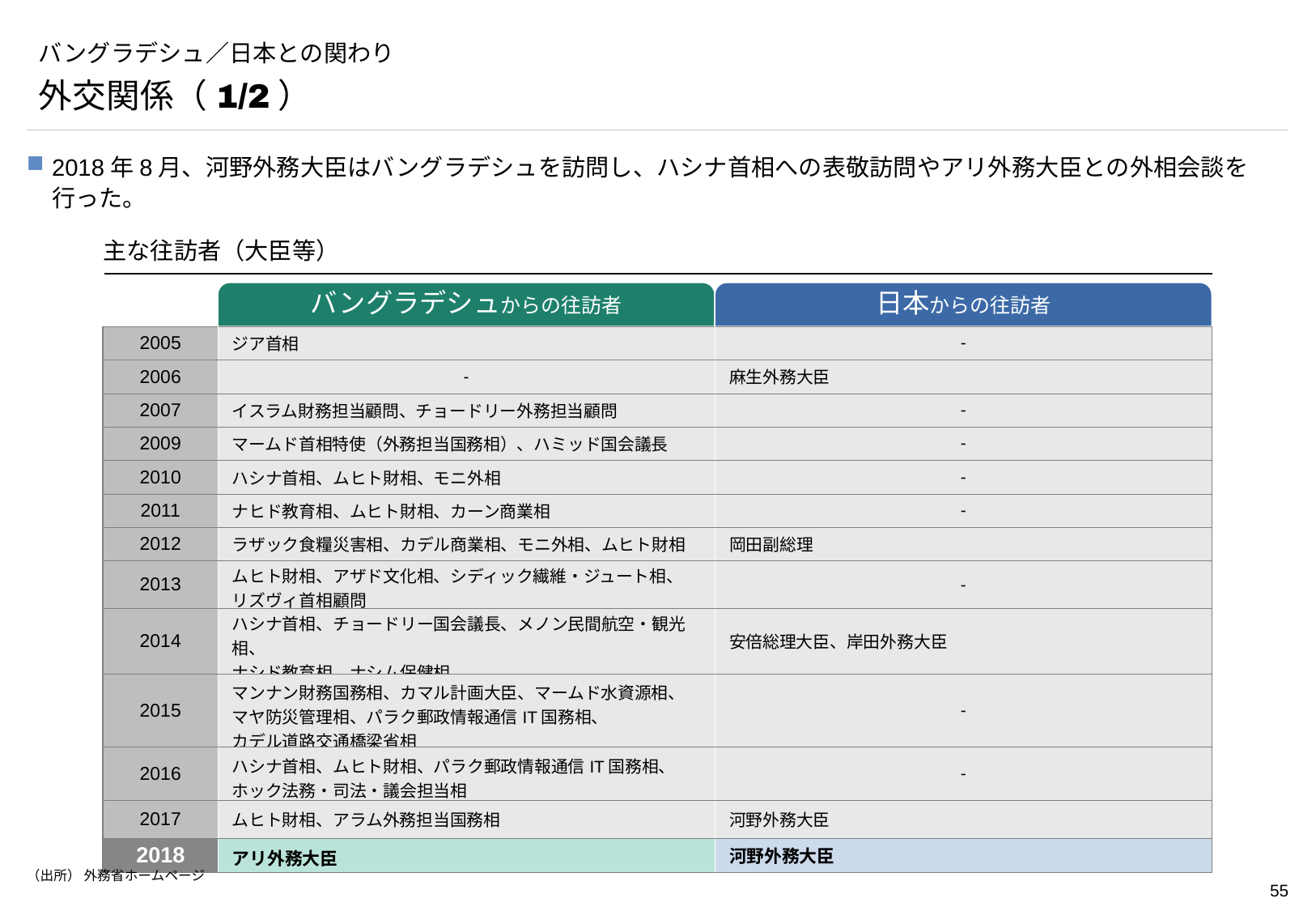

# バングラデシュ／日本との関わり
外交関係（1/2）
2018年8月、河野外務大臣はバングラデシュを訪問し、ハシナ首相への表敬訪問やアリ外務大臣との外相会談を行った。
主な往訪者（大臣等）
バングラデシュからの往訪者
日本からの往訪者
| 2005 | ジア首相 | - |
| --- | --- | --- |
| 2006 | - | 麻生外務大臣 |
| 2007 | イスラム財務担当顧問、チョードリー外務担当顧問 | - |
| 2009 | マームド首相特使（外務担当国務相）、ハミッド国会議長 | - |
| 2010 | ハシナ首相、ムヒト財相、モニ外相 | - |
| 2011 | ナヒド教育相、ムヒト財相、カーン商業相 | - |
| 2012 | ラザック食糧災害相、カデル商業相、モニ外相、ムヒト財相 | 岡田副総理 |
| 2013 | ムヒト財相、アザド文化相、シディック繊維・ジュート相、 リズヴィ首相顧問 | - |
| 2014 | ハシナ首相、チョードリー国会議長、メノン民間航空・観光相、 ナシド教育相、ナシム保健相 | 安倍総理大臣、岸田外務大臣 |
| 2015 | マンナン財務国務相、カマル計画大臣、マームド水資源相、 マヤ防災管理相、パラク郵政情報通信IT国務相、 カデル道路交通橋梁省相 | - |
| 2016 | ハシナ首相、ムヒト財相、パラク郵政情報通信IT国務相、ホック法務・司法・議会担当相 | - |
| 2017 | ムヒト財相、アラム外務担当国務相 | 河野外務大臣 |
| 2018 | アリ外務大臣 | 河野外務大臣 |
（出所） 外務省ホームページ